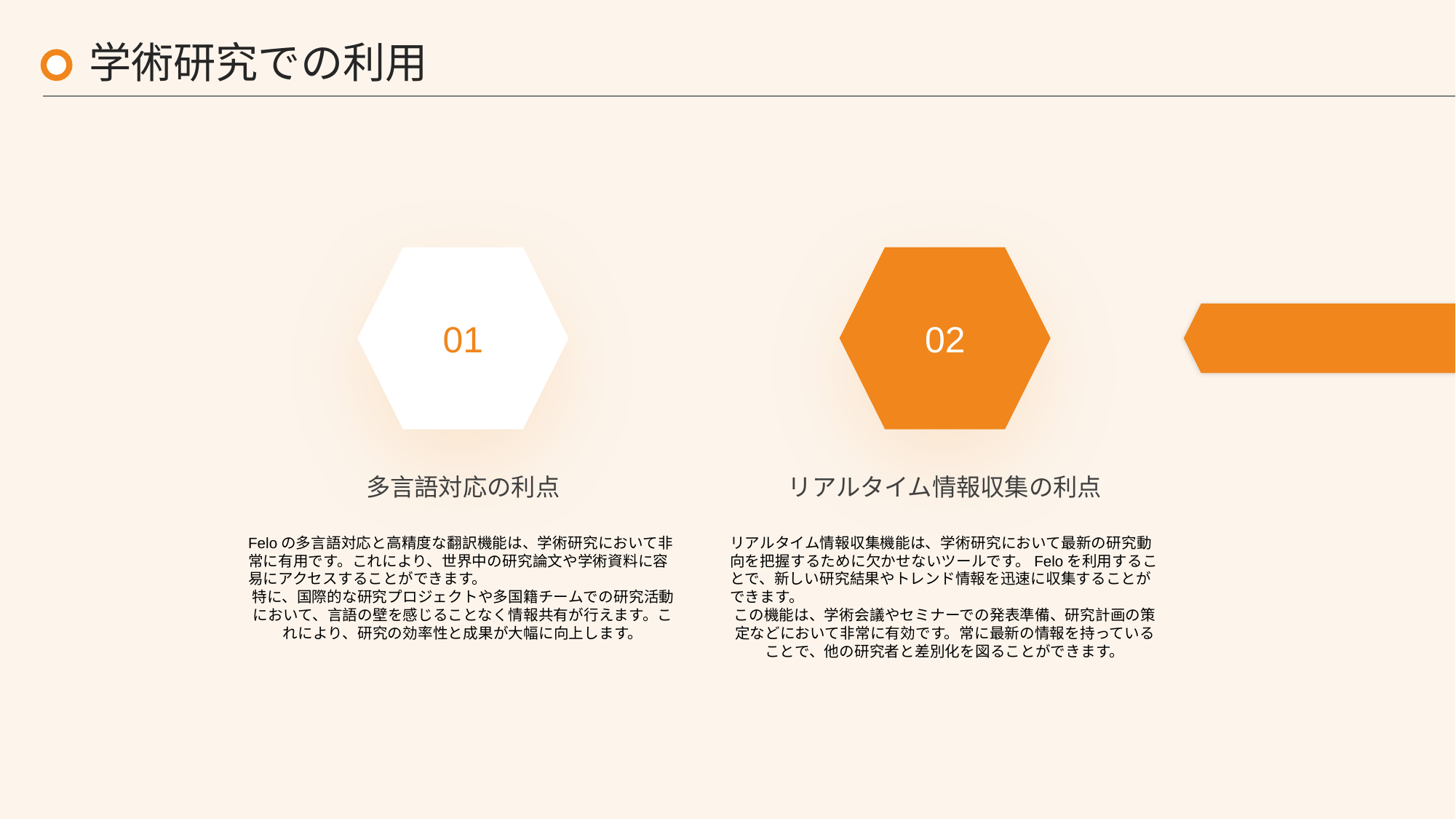

学術研究での利用

01
02

多言語対応の利点
リアルタイム情報収集の利点
Feloの多言語対応と高精度な翻訳機能は、学術研究において非常に有用です。これにより、世界中の研究論文や学術資料に容易にアクセスすることができます。
特に、国際的な研究プロジェクトや多国籍チームでの研究活動において、言語の壁を感じることなく情報共有が行えます。これにより、研究の効率性と成果が大幅に向上します。
リアルタイム情報収集機能は、学術研究において最新の研究動向を把握するために欠かせないツールです。Feloを利用することで、新しい研究結果やトレンド情報を迅速に収集することができます。
この機能は、学術会議やセミナーでの発表準備、研究計画の策定などにおいて非常に有効です。常に最新の情報を持っていることで、他の研究者と差別化を図ることができます。